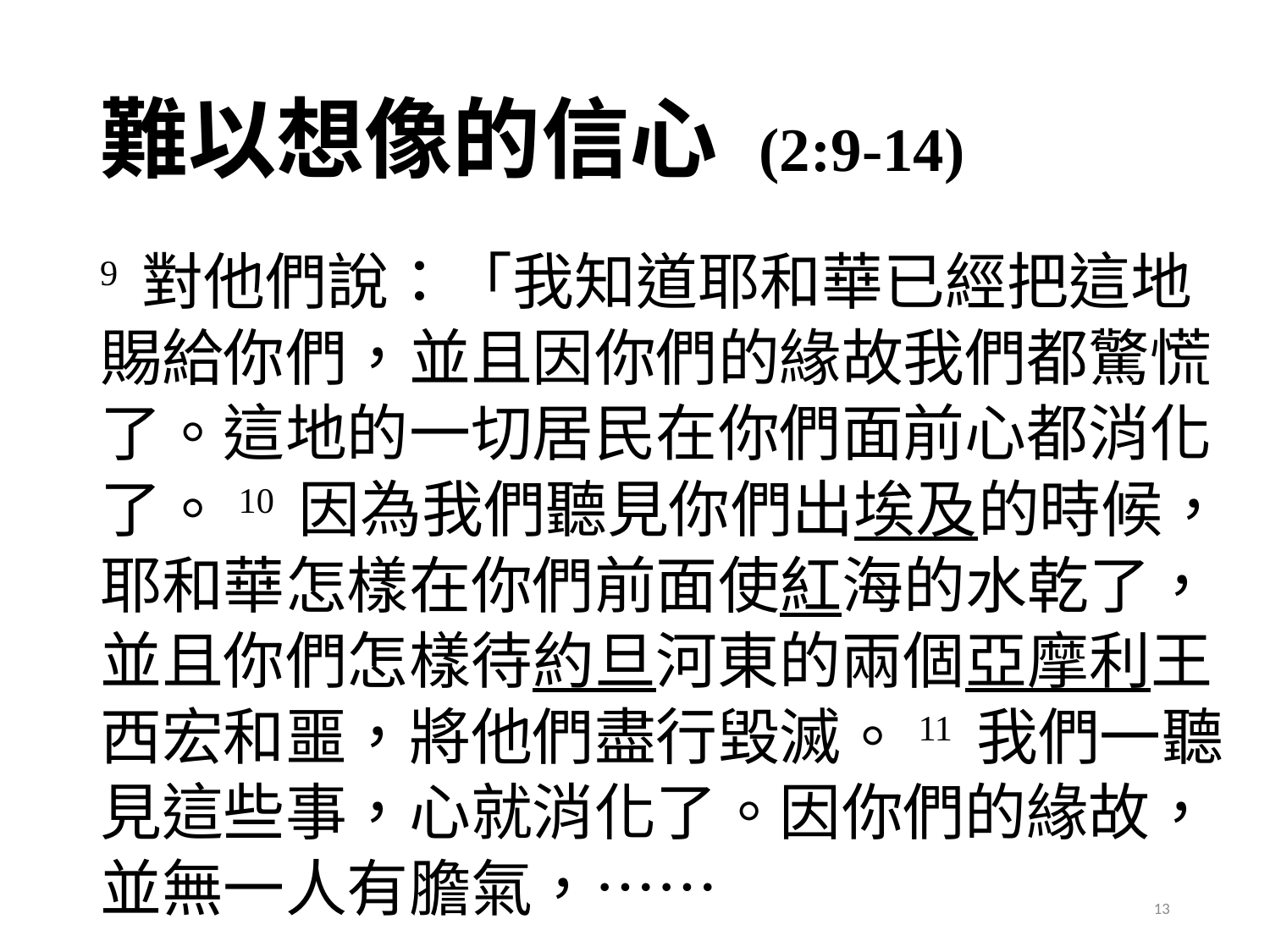

# 難以想像的信心 (2:9-14)
9 對他們說：「我知道耶和華已經把這地賜給你們，並且因你們的緣故我們都驚慌了。這地的一切居民在你們面前心都消化了。10 因為我們聽見你們出埃及的時候，耶和華怎樣在你們前面使紅海的水乾了，並且你們怎樣待約旦河東的兩個亞摩利王西宏和噩，將他們盡行毀滅。11 我們一聽見這些事，心就消化了。因你們的緣故，並無一人有膽氣，……
13